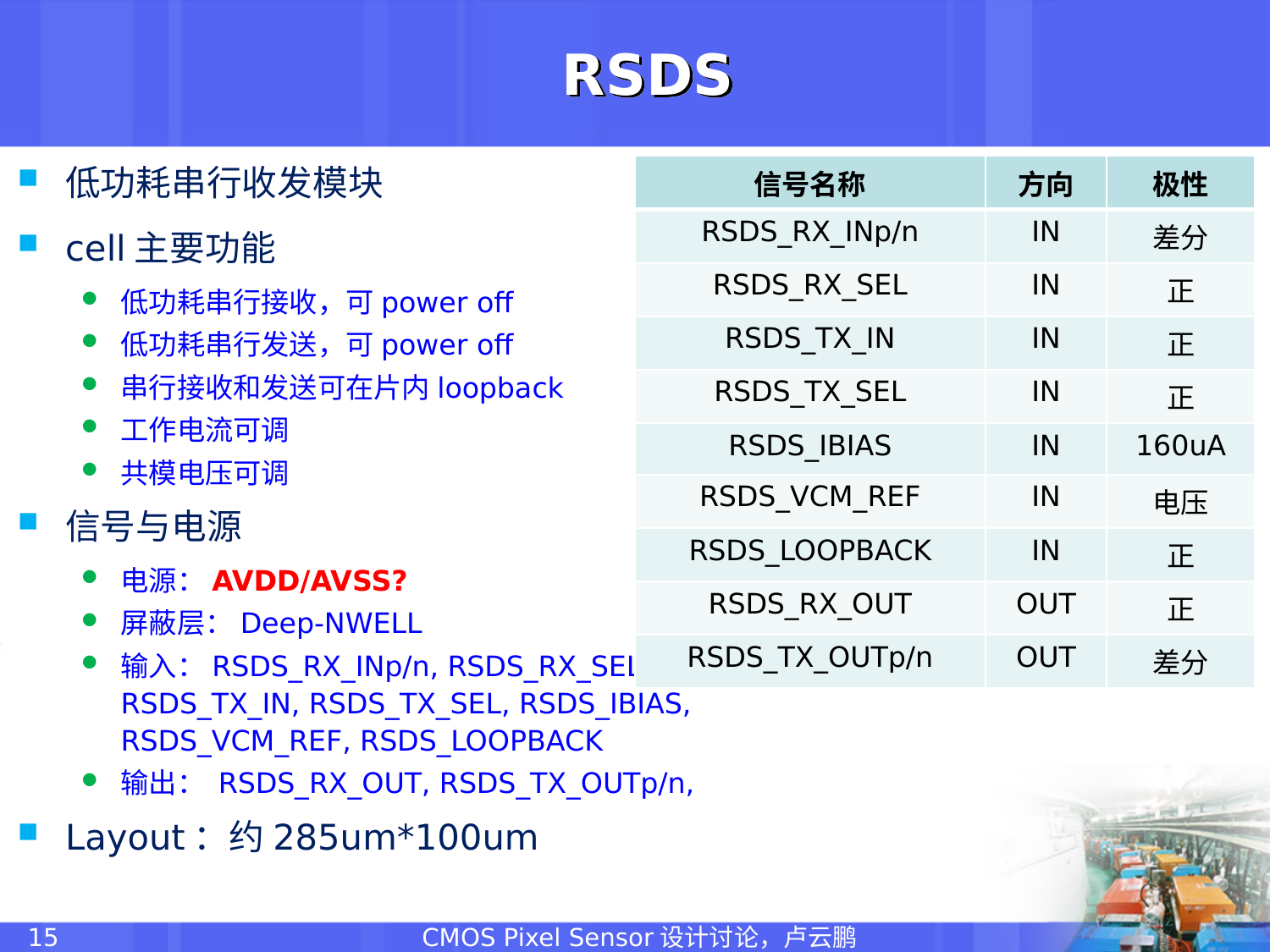

# RSDS
低功耗串行收发模块
cell主要功能
低功耗串行接收，可power off
低功耗串行发送，可power off
串行接收和发送可在片内loopback
工作电流可调
共模电压可调
信号与电源
电源：AVDD/AVSS?
屏蔽层：Deep-NWELL
输入：RSDS_RX_INp/n, RSDS_RX_SEL, RSDS_TX_IN, RSDS_TX_SEL, RSDS_IBIAS, RSDS_VCM_REF, RSDS_LOOPBACK
输出： RSDS_RX_OUT, RSDS_TX_OUTp/n,
Layout：约285um*100um
| 信号名称 | 方向 | 极性 |
| --- | --- | --- |
| RSDS\_RX\_INp/n | IN | 差分 |
| RSDS\_RX\_SEL | IN | 正 |
| RSDS\_TX\_IN | IN | 正 |
| RSDS\_TX\_SEL | IN | 正 |
| RSDS\_IBIAS | IN | 160uA |
| RSDS\_VCM\_REF | IN | 电压 |
| RSDS\_LOOPBACK | IN | 正 |
| RSDS\_RX\_OUT | OUT | 正 |
| RSDS\_TX\_OUTp/n | OUT | 差分 |
CMOS Pixel Sensor设计讨论，卢云鹏
15